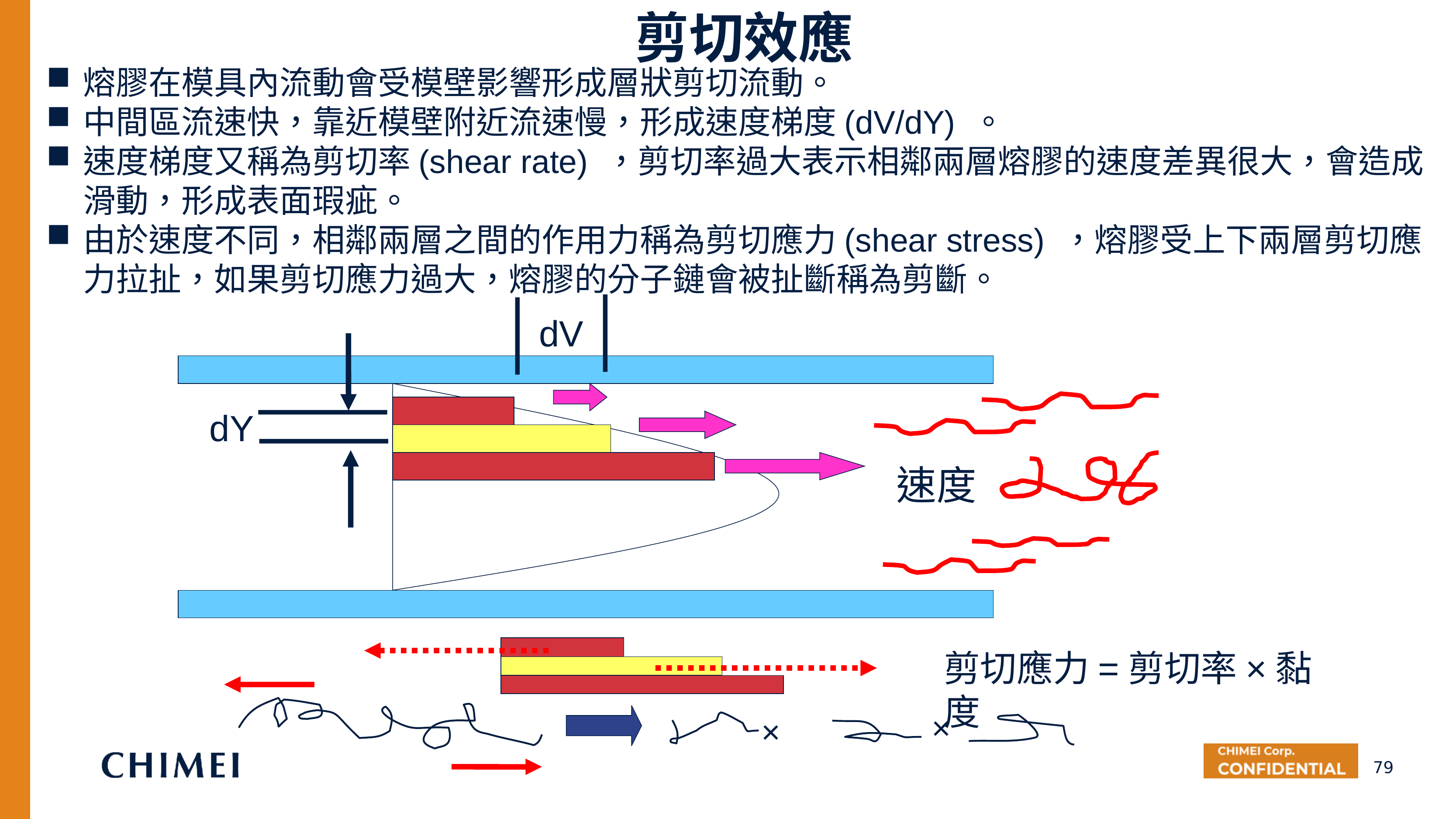

剪切效應
熔膠在模具內流動會受模壁影響形成層狀剪切流動。
中間區流速快，靠近模壁附近流速慢，形成速度梯度(dV/dY) 。
速度梯度又稱為剪切率(shear rate) ，剪切率過大表示相鄰兩層熔膠的速度差異很大，會造成滑動，形成表面瑕疵。
由於速度不同，相鄰兩層之間的作用力稱為剪切應力(shear stress) ，熔膠受上下兩層剪切應力拉扯，如果剪切應力過大，熔膠的分子鏈會被扯斷稱為剪斷。

dV

dY

速度

剪切應力=剪切率×黏度

×

×

79